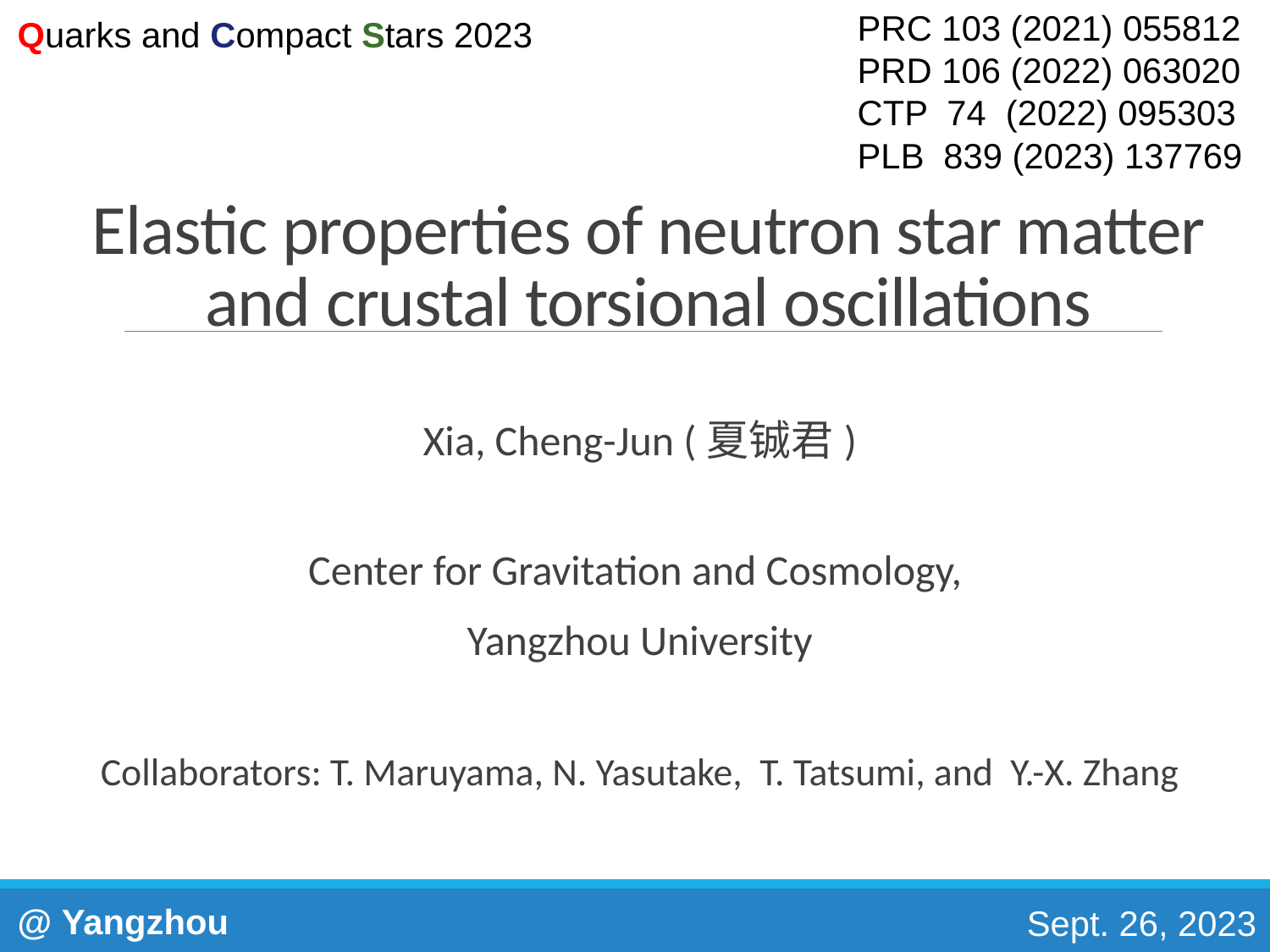

PRC 103 (2021) 055812
PRD 106 (2022) 063020
CTP  74  (2022) 095303
PLB  839 (2023) 137769
Quarks and Compact Stars 2023
# Elastic properties of neutron star matter and crustal torsional oscillations
Xia, Cheng-Jun (夏铖君)

Center for Gravitation and Cosmology,
Yangzhou University

Collaborators: T. Maruyama, N. Yasutake,  T. Tatsumi, and  Y.-X. Zhang

@ Yangzhou
Sept. 26, 2023